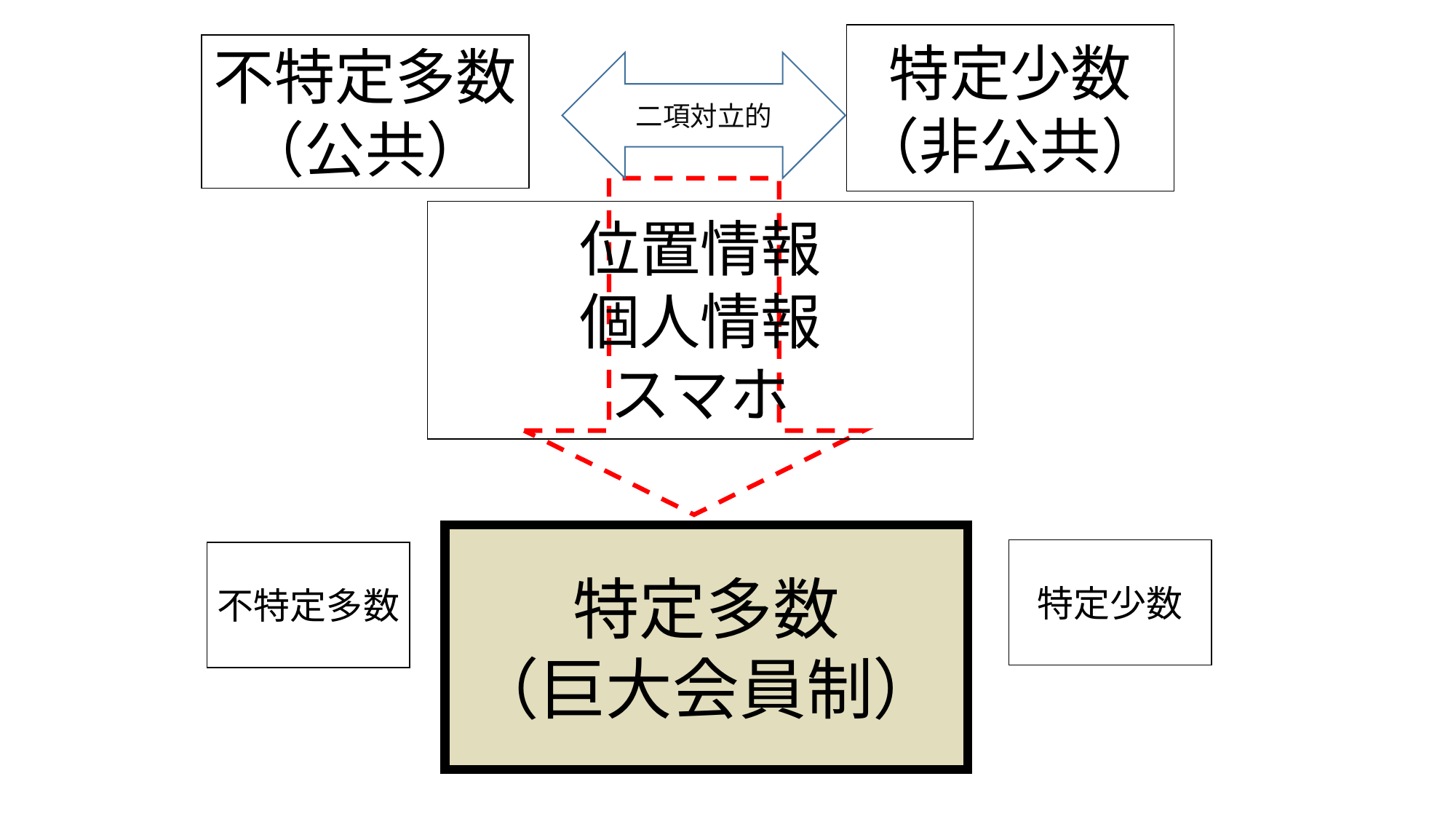

特定少数
（非公共）
不特定多数
（公共）
二項対立的

位置情報
個人情報
スマホ
特定多数
（巨大会員制）
特定少数
不特定多数